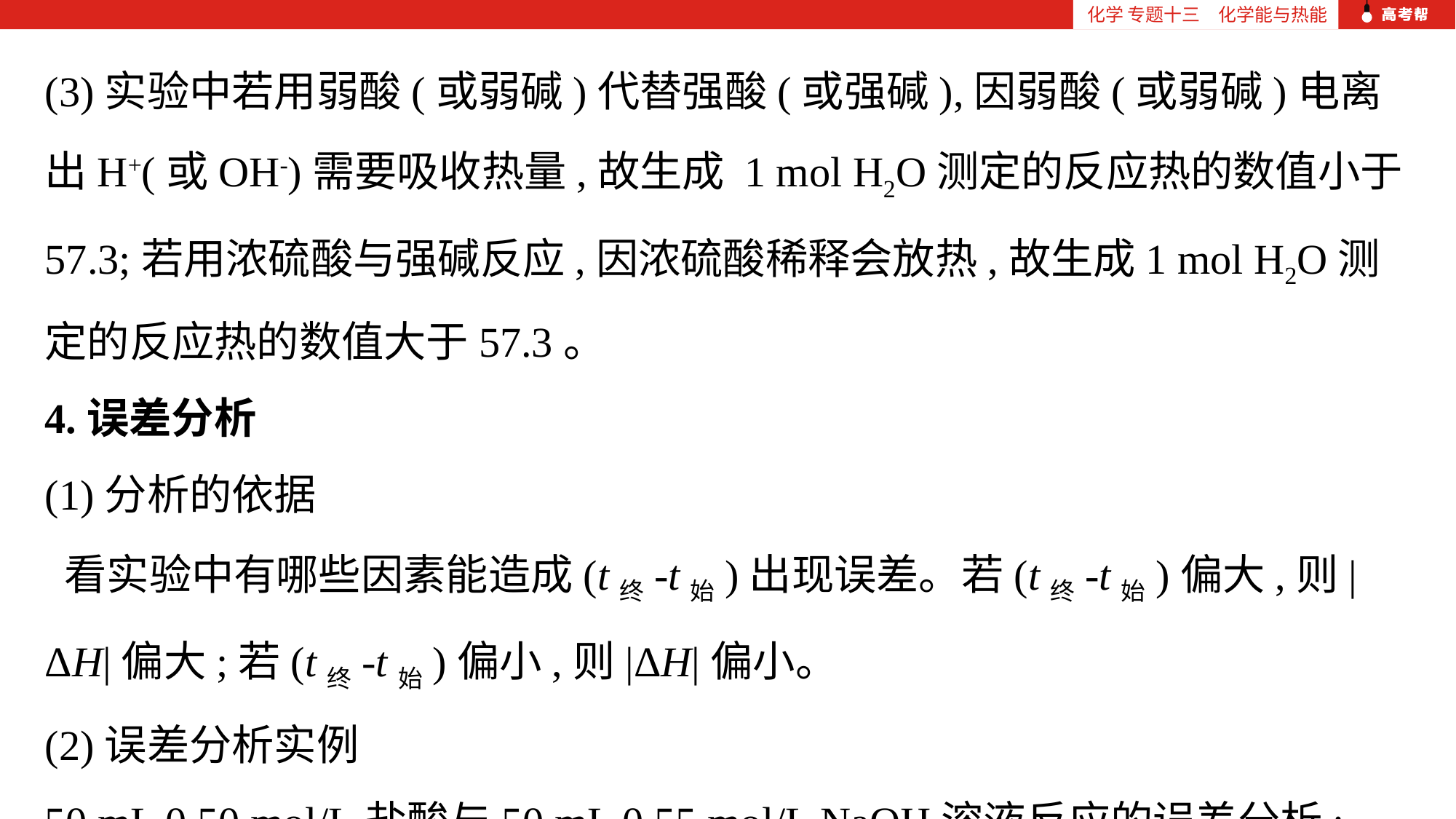

化学 专题十三　化学能与热能
(3)实验中若用弱酸(或弱碱)代替强酸(或强碱),因弱酸(或弱碱)电离出H+(或OH-)需要吸收热量,故生成 1 mol H2O测定的反应热的数值小于57.3;若用浓硫酸与强碱反应,因浓硫酸稀释会放热,故生成1 mol H2O测定的反应热的数值大于57.3。
4.误差分析
(1)分析的依据
 看实验中有哪些因素能造成(t终-t始)出现误差。若(t终-t始)偏大,则|ΔH|偏大;若(t终-t始)偏小,则|ΔH|偏小。
(2)误差分析实例
50 mL 0.50 mol/L盐酸与50 mL 0.55 mol/L NaOH溶液反应的误差分析: